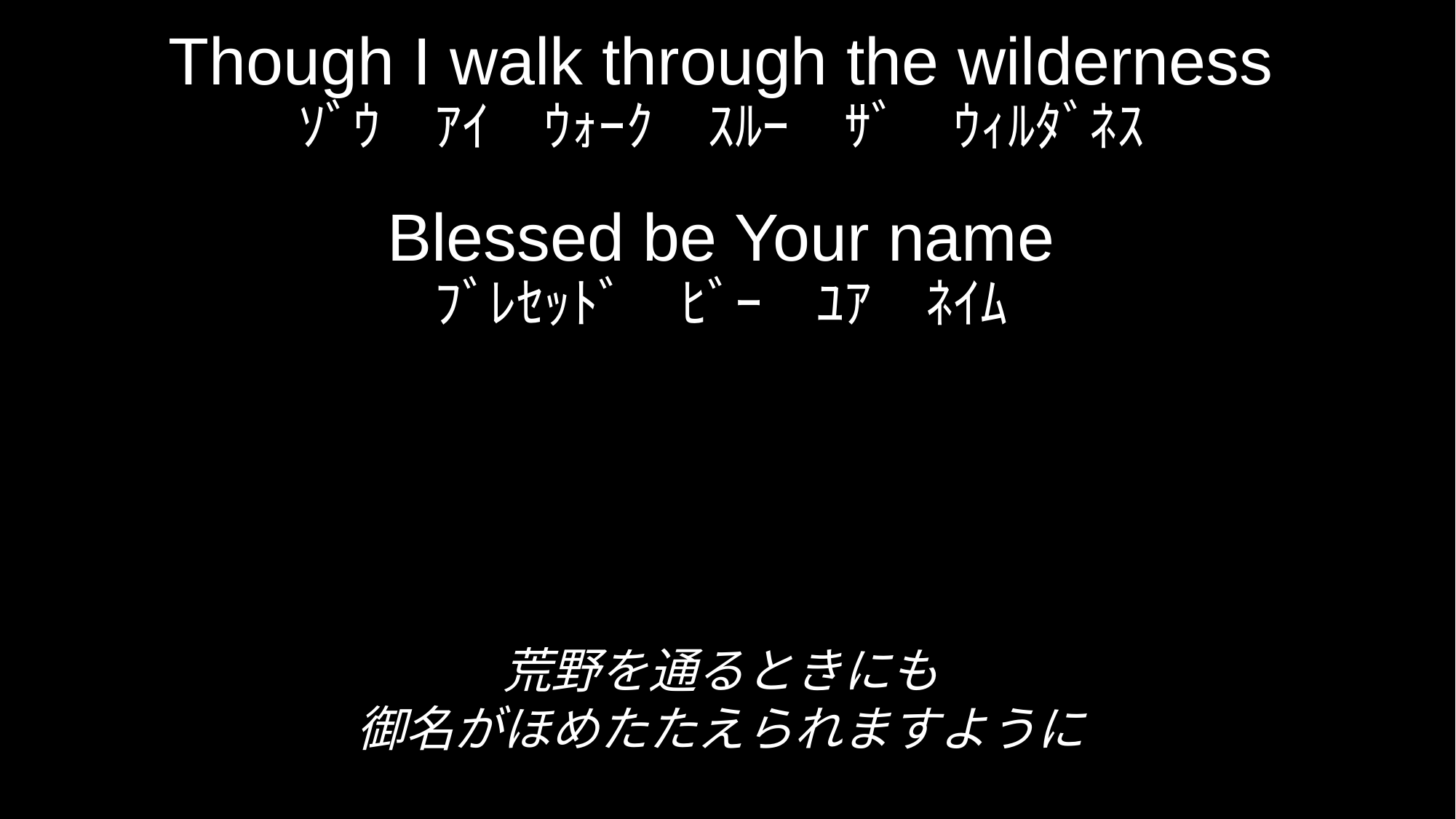

Though I walk through the wilderness
ｿﾞｳ　ｱｲ　ｳｫｰｸ　ｽﾙｰ　ｻﾞ　ｳｨﾙﾀﾞﾈｽ

Blessed be Your name
ﾌﾞﾚｾｯﾄﾞ　ﾋﾞｰ　ﾕｱ　ﾈｲﾑ
荒野を通るときにも
御名がほめたたえられますように